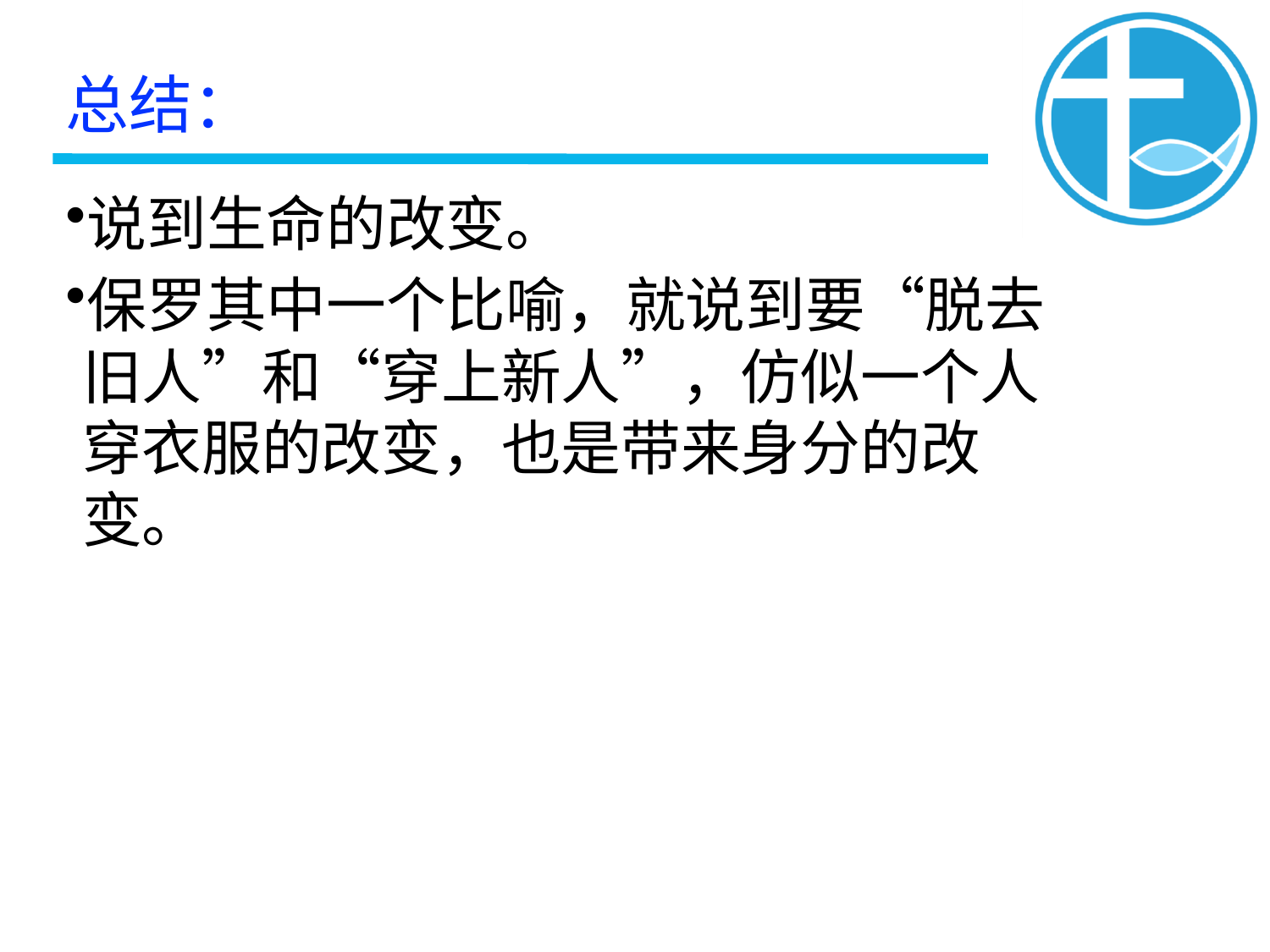

总结：
说到生命的改变。
保罗其中一个比喻，就说到要“脱去旧人”和“穿上新人”，仿似一个人穿衣服的改变，也是带来身分的改变。